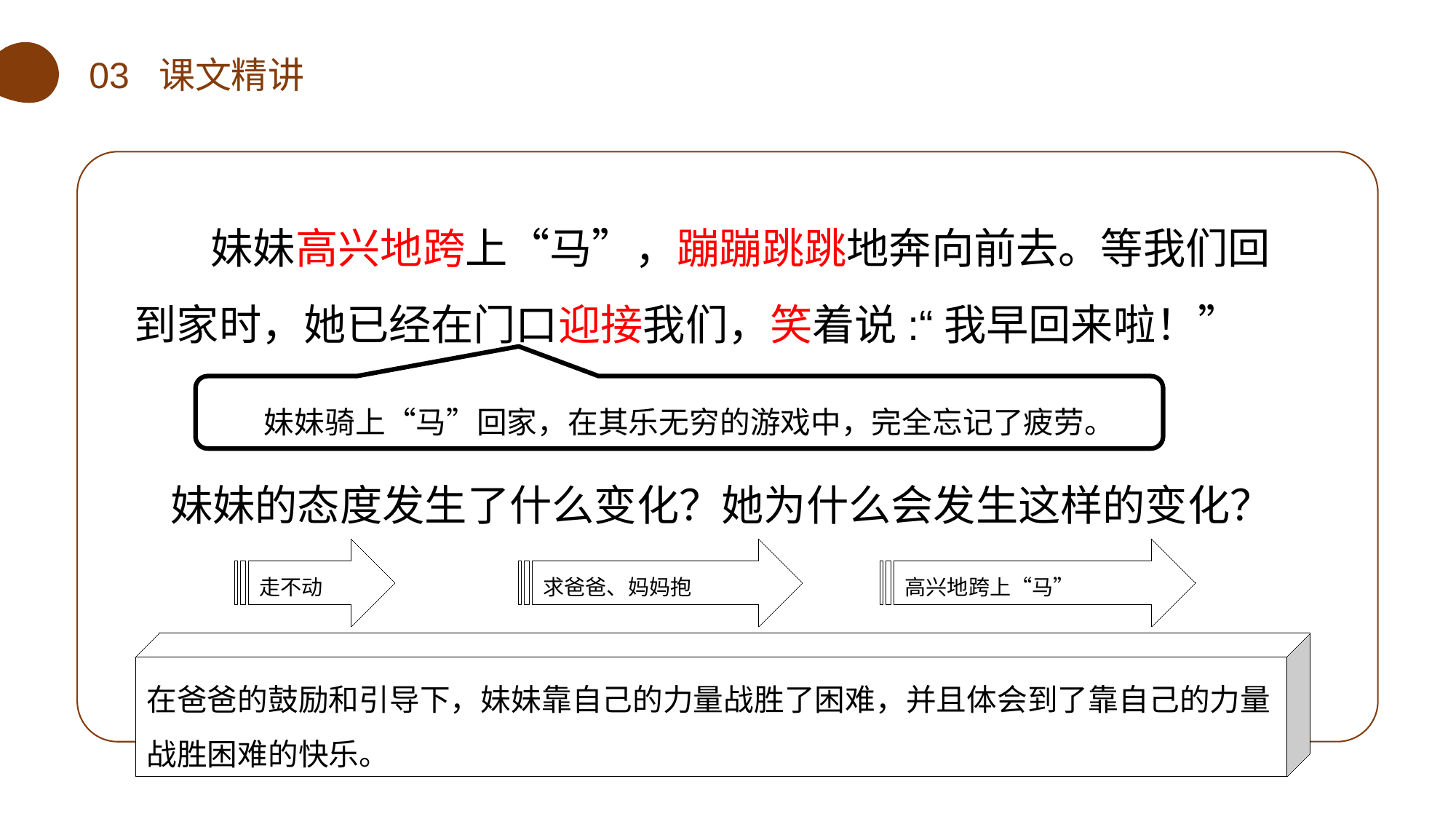

03  课文精讲
       妹妹高兴地跨上“马”，蹦蹦跳跳地奔向前去。等我们回到家时，她已经在门口迎接我们，笑着说:“我早回来啦！”
       妹妹骑上“马”回家，在其乐无穷的游戏中，完全忘记了疲劳。
妹妹的态度发生了什么变化？她为什么会发生这样的变化？
走不动
求爸爸、妈妈抱
高兴地跨上“马”
在爸爸的鼓励和引导下，妹妹靠自己的力量战胜了困难，并且体会到了靠自己的力量战胜困难的快乐。